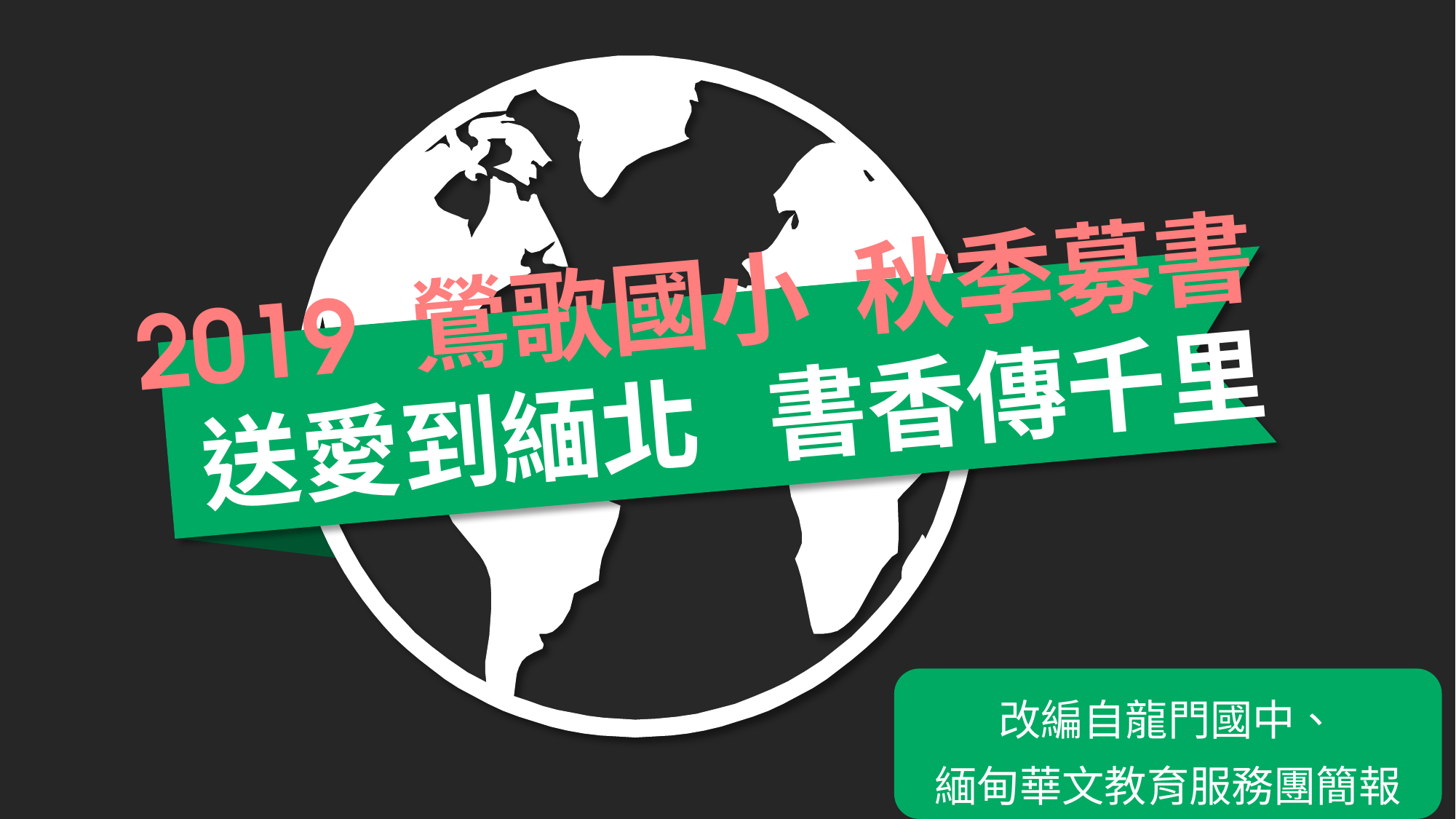

2019 鶯歌國小  秋季募書
送愛到緬北   書香傳千里
改編自龍門國中、
緬甸華文教育服務團簡報